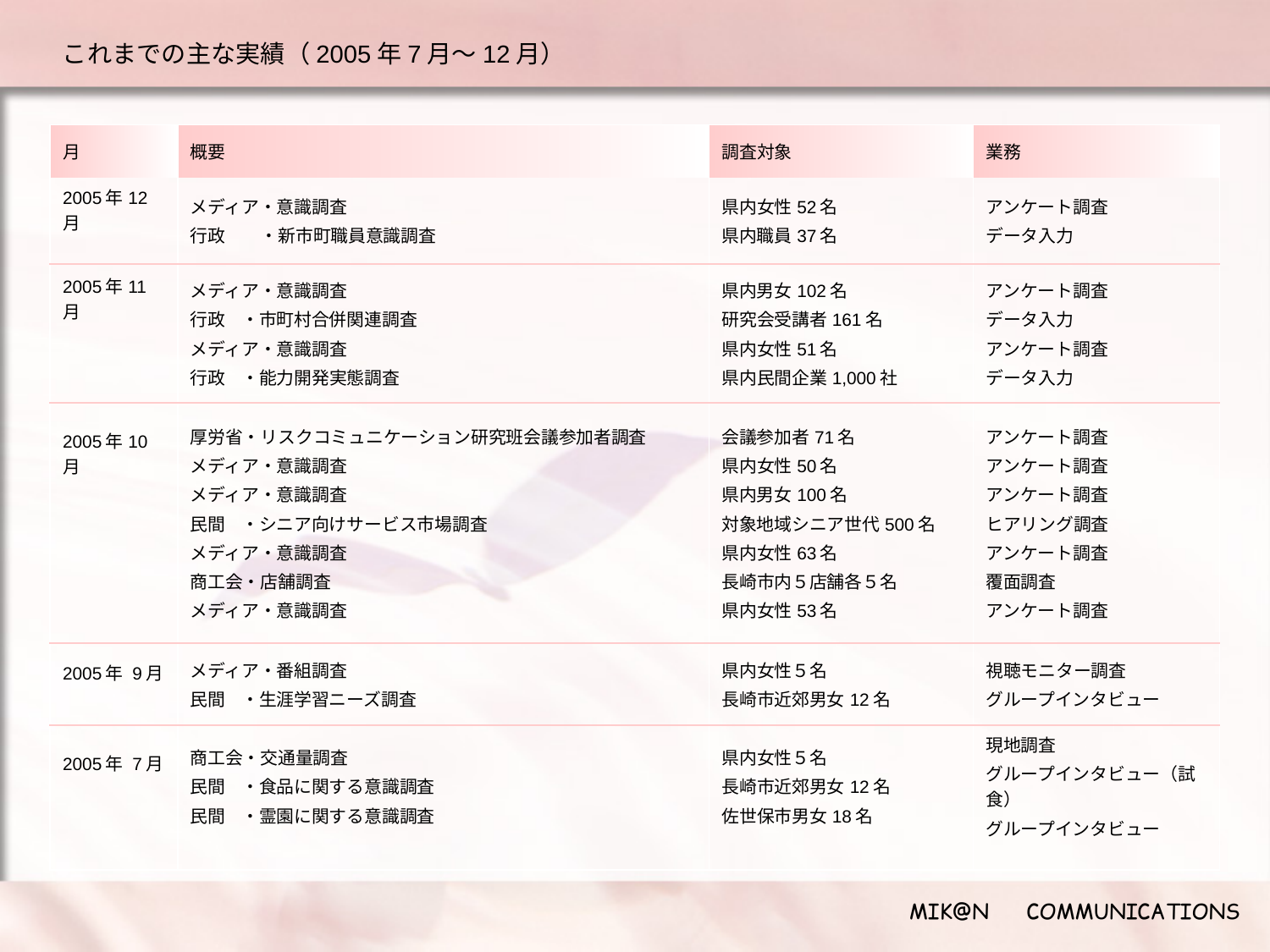

# これまでの主な実績（2005年7月～12月）
| 月 | 概要 | 調査対象 | 業務 |
| --- | --- | --- | --- |
| 2005年12月 | メディア・意識調査 行政　　・新市町職員意識調査 | 県内女性52名 県内職員37名 | アンケート調査 データ入力 |
| 2005年11月 | メディア・意識調査 行政 ・市町村合併関連調査 メディア・意識調査 行政 ・能力開発実態調査 | 県内男女102名 研究会受講者161名 県内女性51名 県内民間企業1,000社 | アンケート調査 データ入力 アンケート調査 データ入力 |
| 2005年10月 | 厚労省・リスクコミュニケーション研究班会議参加者調査 メディア・意識調査 メディア・意識調査 民間 ・シニア向けサービス市場調査 メディア・意識調査 商工会・店舗調査 メディア・意識調査 | 会議参加者71名 県内女性50名 県内男女100名 対象地域シニア世代500名 県内女性63名 長崎市内５店舗各５名 県内女性53名 | アンケート調査 アンケート調査 アンケート調査 ヒアリング調査 アンケート調査 覆面調査 アンケート調査 |
| 2005年 9月 | メディア・番組調査 民間 ・生涯学習ニーズ調査 | 県内女性５名 長崎市近郊男女12名 | 視聴モニター調査 グループインタビュー |
| 2005年 7月 | 商工会・交通量調査 民間 ・食品に関する意識調査 民間 ・霊園に関する意識調査 | 県内女性５名 長崎市近郊男女12名 佐世保市男女18名 | 現地調査 グループインタビュー（試食） グループインタビュー |
MIK@N 　COMMUNICATIONS